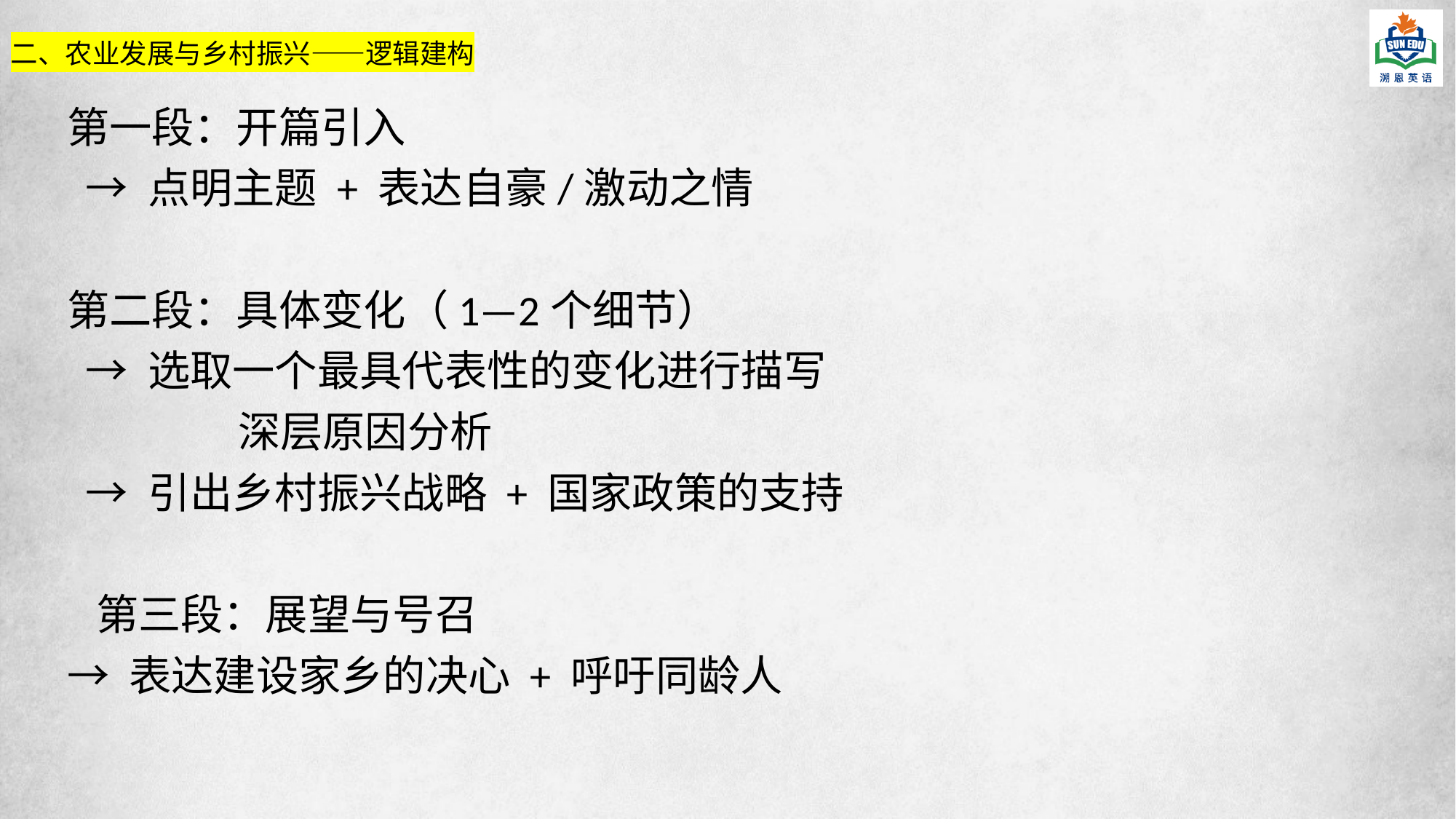

二、农业发展与乡村振兴——逻辑建构
第一段：开篇引入
  → 点明主题 + 表达自豪/激动之情

第二段：具体变化（1—2个细节）
  → 选取一个最具代表性的变化进行描写
                 深层原因分析
  → 引出乡村振兴战略 + 国家政策的支持

  第三段：展望与号召
→ 表达建设家乡的决心 + 呼吁同龄人